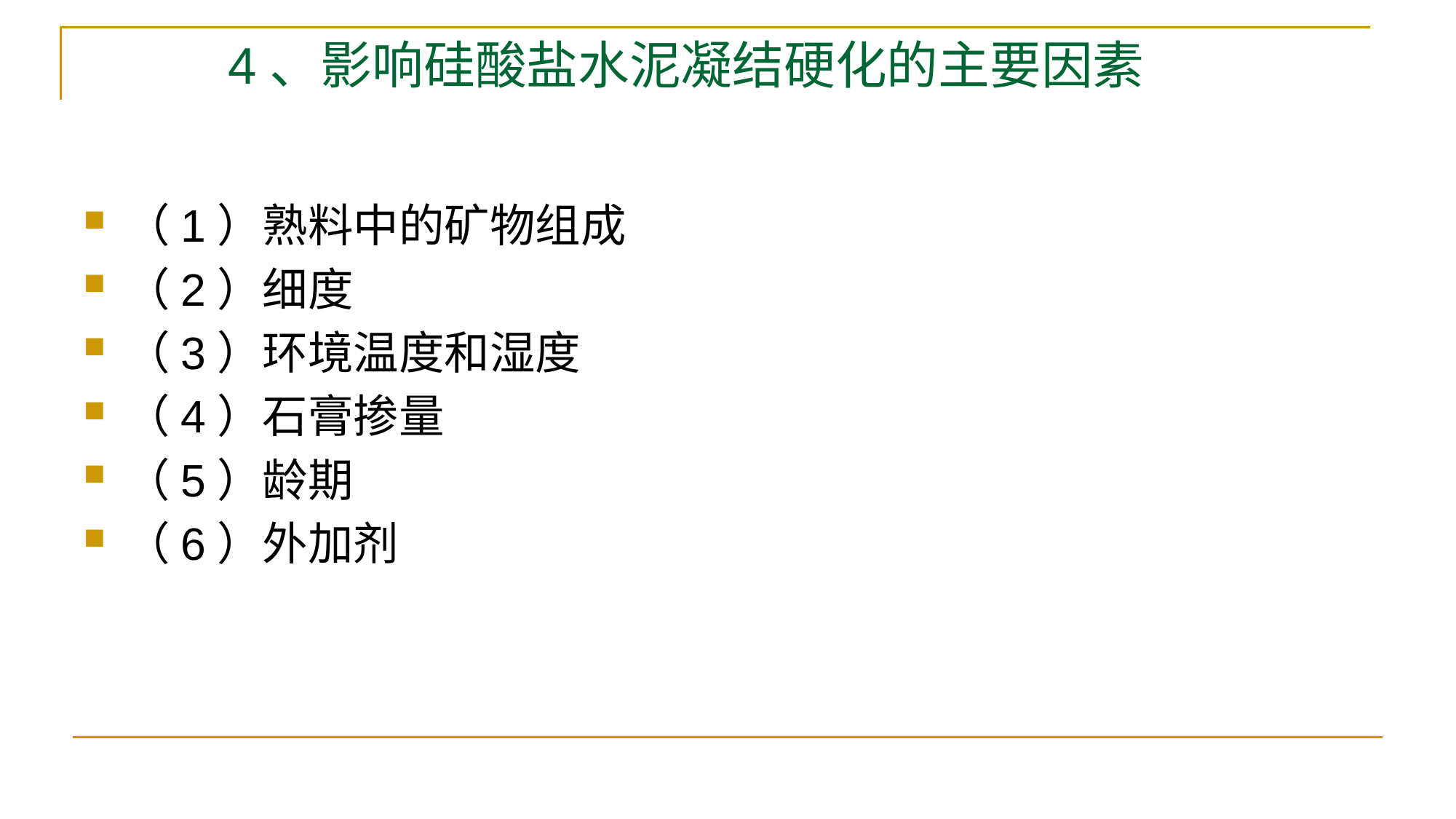

# 4、影响硅酸盐水泥凝结硬化的主要因素
（1）熟料中的矿物组成
（2）细度
（3）环境温度和湿度
（4）石膏掺量
（5）龄期
（6）外加剂